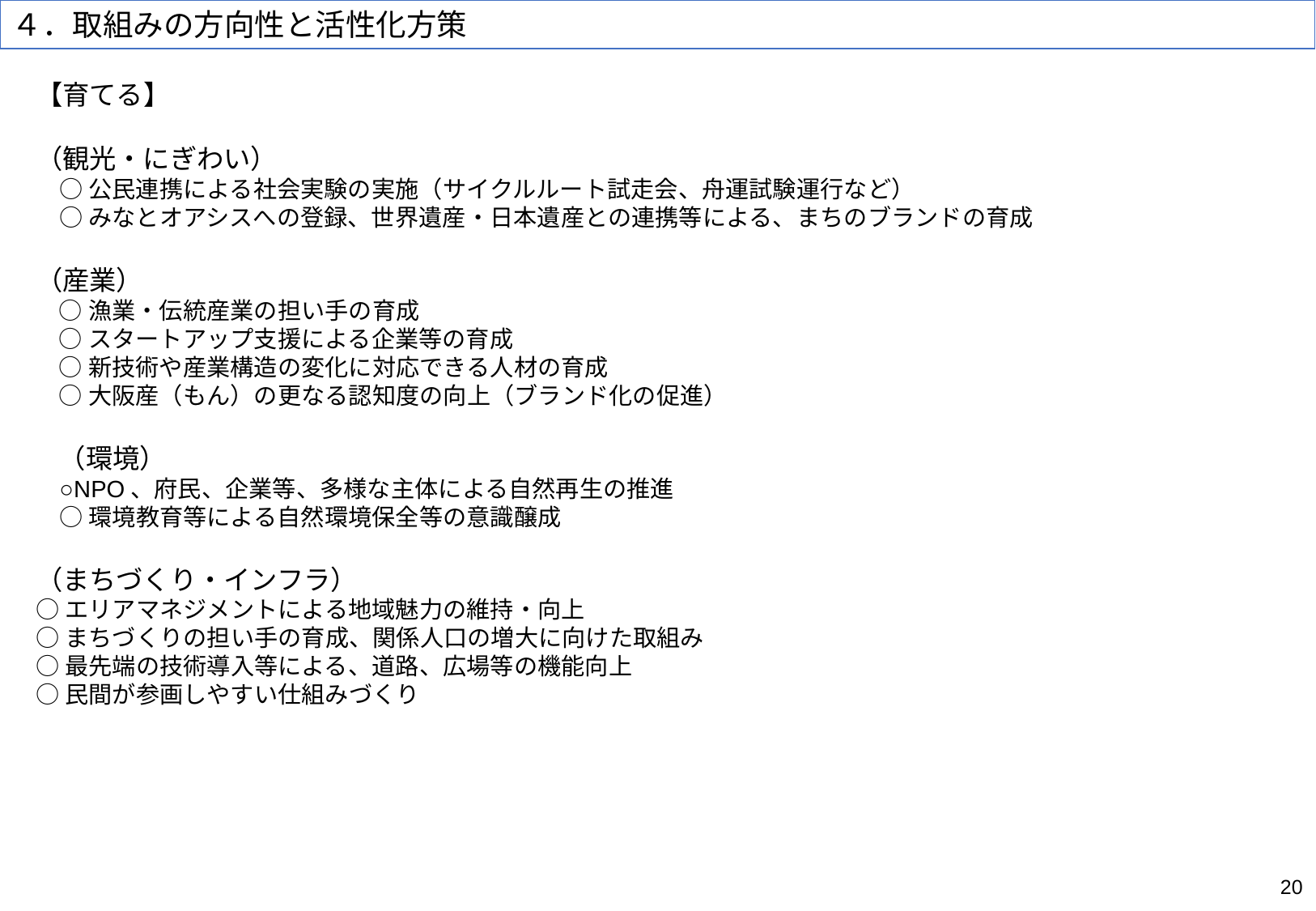

４．取組みの方向性と活性化方策
【育てる】

（観光・にぎわい）
○公民連携による社会実験の実施（サイクルルート試走会、舟運試験運行など）
○みなとオアシスへの登録、世界遺産・日本遺産との連携等による、まちのブランドの育成

（産業）
○漁業・伝統産業の担い手の育成
○スタートアップ支援による企業等の育成
○新技術や産業構造の変化に対応できる人材の育成
○大阪産（もん）の更なる認知度の向上（ブランド化の促進）

（環境）
○NPO、府民、企業等、多様な主体による自然再生の推進
○環境教育等による自然環境保全等の意識醸成

（まちづくり・インフラ）
○エリアマネジメントによる地域魅力の維持・向上
○まちづくりの担い手の育成、関係人口の増大に向けた取組み
○最先端の技術導入等による、道路、広場等の機能向上
○民間が参画しやすい仕組みづくり
20